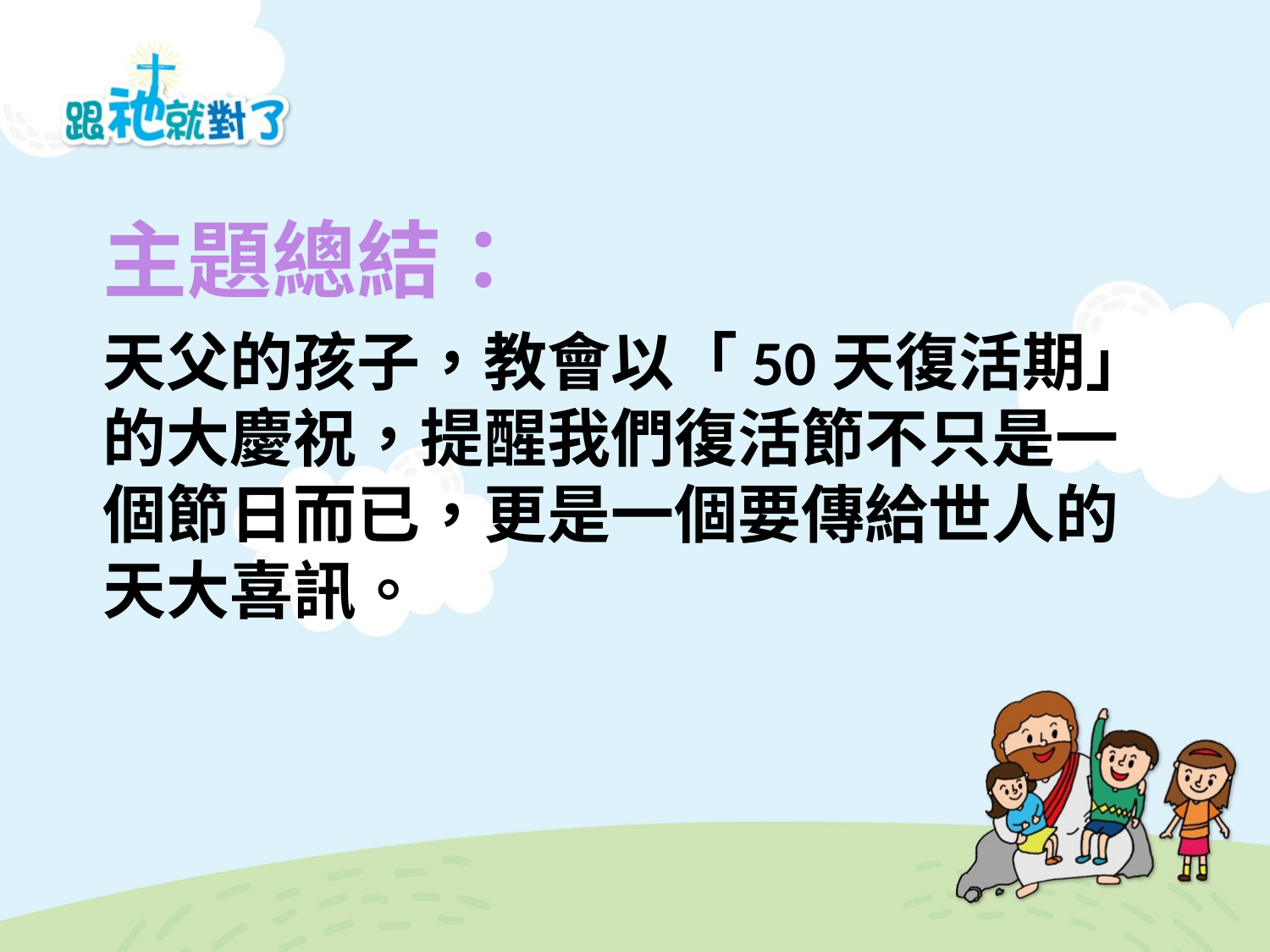

主題總結：
天父的孩子，教會以「50天復活期」的大慶祝，提醒我們復活節不只是一個節日而已，更是一個要傳給世人的天大喜訊。